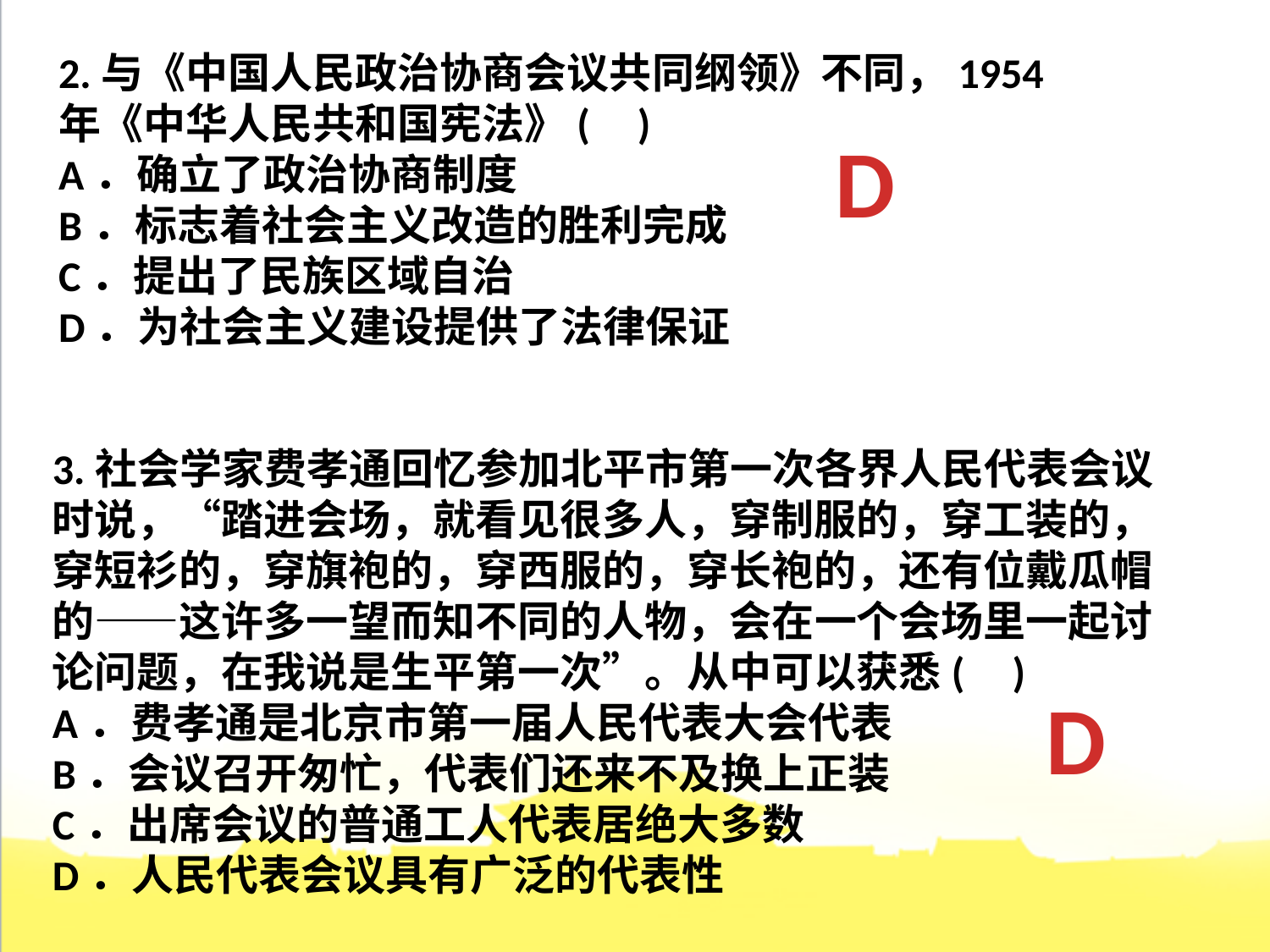

2.与《中国人民政治协商会议共同纲领》不同，1954年《中华人民共和国宪法》(     )
A．确立了政治协商制度
B．标志着社会主义改造的胜利完成
C．提出了民族区域自治
D．为社会主义建设提供了法律保证
D
3.社会学家费孝通回忆参加北平市第一次各界人民代表会议时说，“踏进会场，就看见很多人，穿制服的，穿工装的，穿短衫的，穿旗袍的，穿西服的，穿长袍的，还有位戴瓜帽的——这许多一望而知不同的人物，会在一个会场里一起讨论问题，在我说是生平第一次”。从中可以获悉(     )
A．费孝通是北京市第一届人民代表大会代表
B．会议召开匆忙，代表们还来不及换上正装
C．出席会议的普通工人代表居绝大多数
D．人民代表会议具有广泛的代表性
D